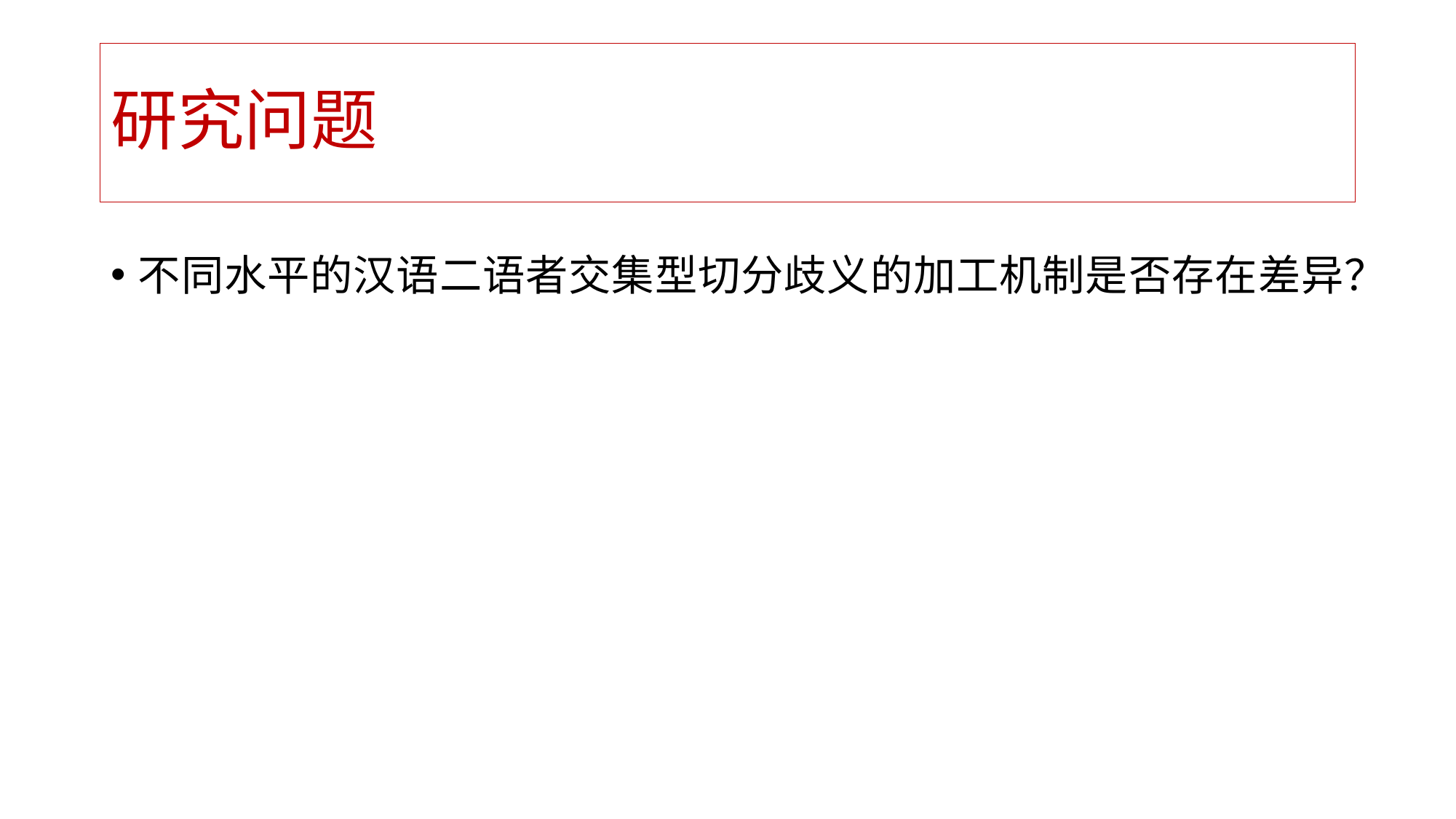

# 研究问题
不同水平的汉语二语者交集型切分歧义的加工机制是否存在差异？